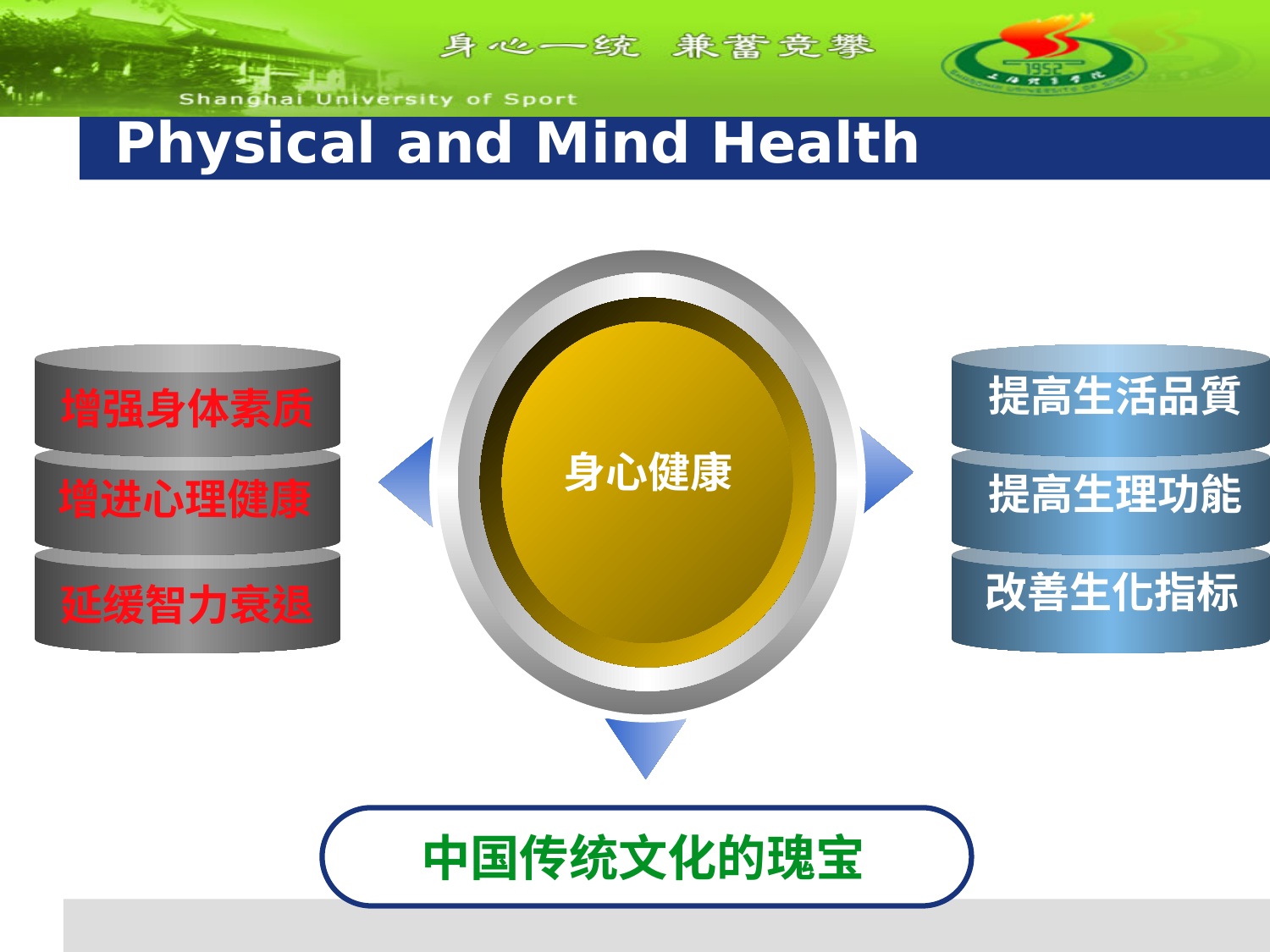

# Physical and Mind Health

增强身体素质

提高生活品質

身心健康

提高生理功能

延缓智力衰退

改善生化指标

中国传统文化的瑰宝
增进心理健康